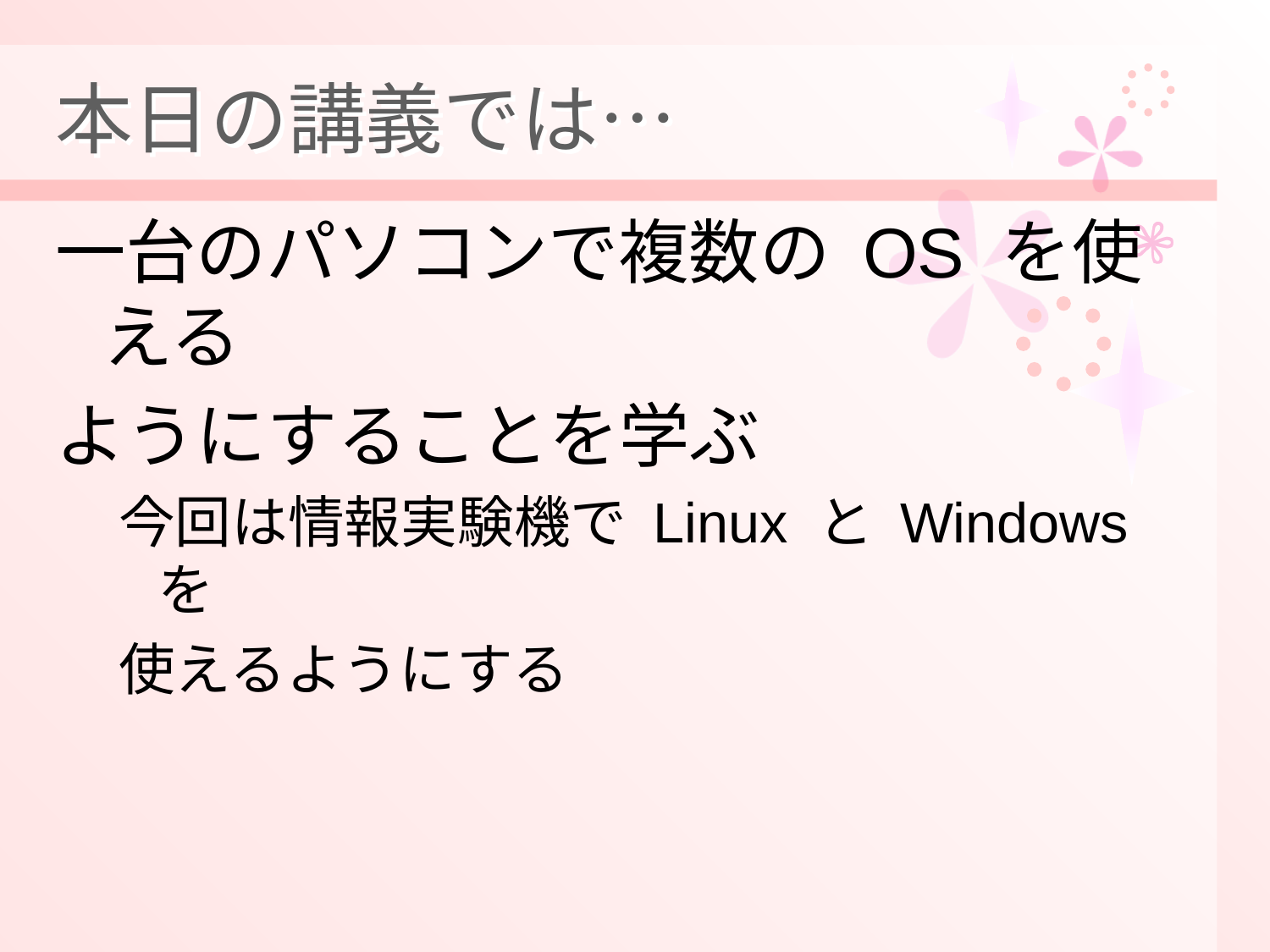

# 本日の講義では…
一台のパソコンで複数の OS を使える
ようにすることを学ぶ
今回は情報実験機で Linux と Windows を
使えるようにする